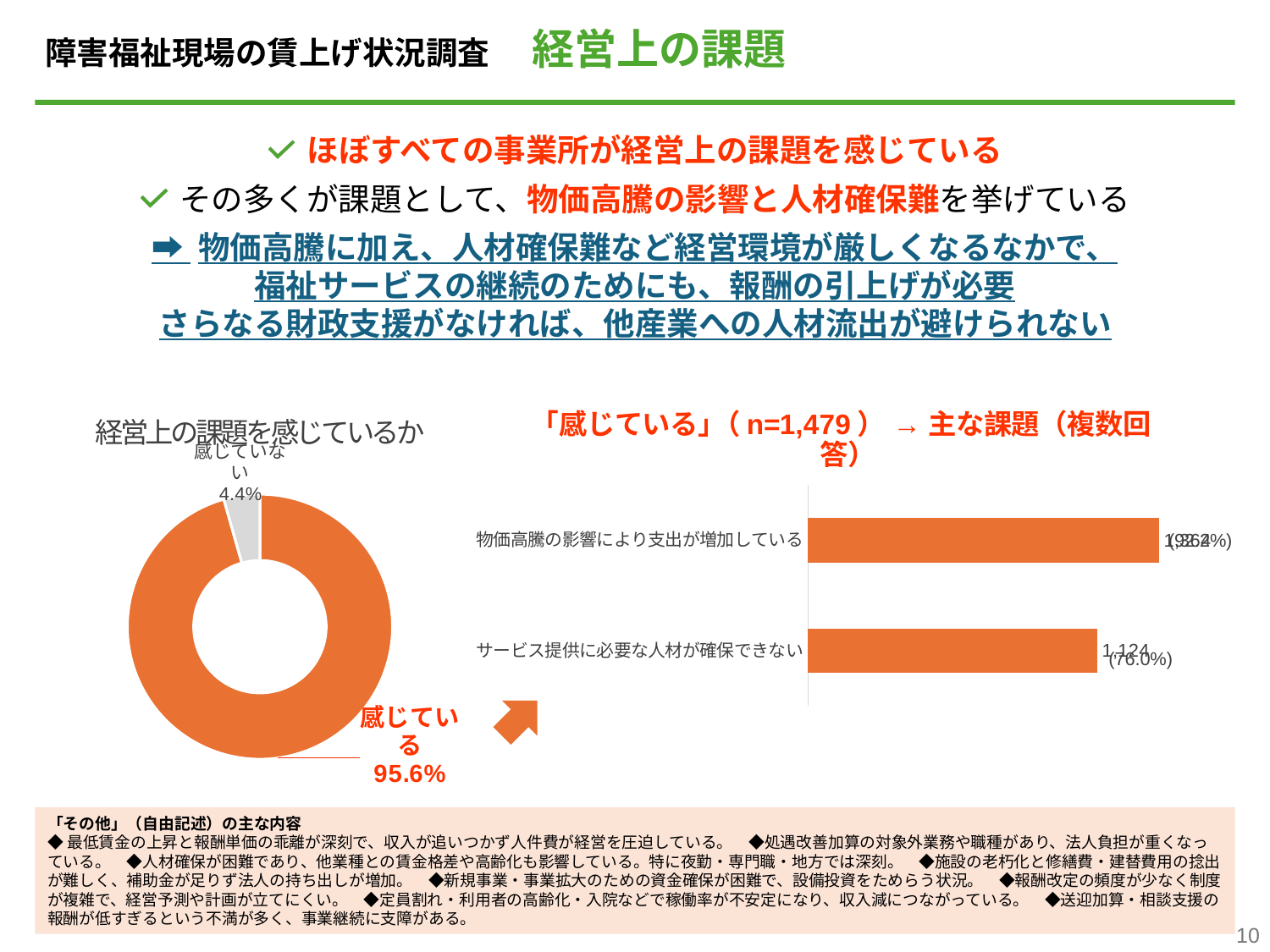

# 障害福祉現場の賃上げ状況調査　経営上の課題
ほぼすべての事業所が経営上の課題を感じている
その多くが課題として、物価高騰の影響と人材確保難を挙げている
➡ 物価高騰に加え、人材確保難など経営環境が厳しくなるなかで、
福祉サービスの継続のためにも、報酬の引上げが必要
さらなる財政支援がなければ、他産業への人材流出が避けられない

### Chart: ｢感じている｣（n=1,479） → 主な課題（複数回答）

| Category | 課題(n=1,479) |
|---|---|
| 物価高騰の影響により支出が増加している | 1364.0 |
| サービス提供に必要な人材が確保できない | 1124.0 |

### Chart: 経営上の課題を感じているか

| Category | 経営上の課題を感じているか |
|---|---|
| 感じている | 1479.0 |
| 感じていない | 68.0 |
(92.2%)
(76.0%)

「その他」（自由記述）の主な内容
◆最低賃金の上昇と報酬単価の乖離が深刻で、収入が追いつかず人件費が経営を圧迫している。　◆処遇改善加算の対象外業務や職種があり、法人負担が重くなっている。　◆人材確保が困難であり、他業種との賃金格差や高齢化も影響している。特に夜勤・専門職・地方では深刻。　◆施設の老朽化と修繕費・建替費用の捻出が難しく、補助金が足りず法人の持ち出しが増加。　◆新規事業・事業拡大のための資金確保が困難で、設備投資をためらう状況。　◆報酬改定の頻度が少なく制度が複雑で、経営予測や計画が立てにくい。　◆定員割れ・利用者の高齢化・入院などで稼働率が不安定になり、収入減につながっている。　◆送迎加算・相談支援の報酬が低すぎるという不満が多く、事業継続に支障がある。
10